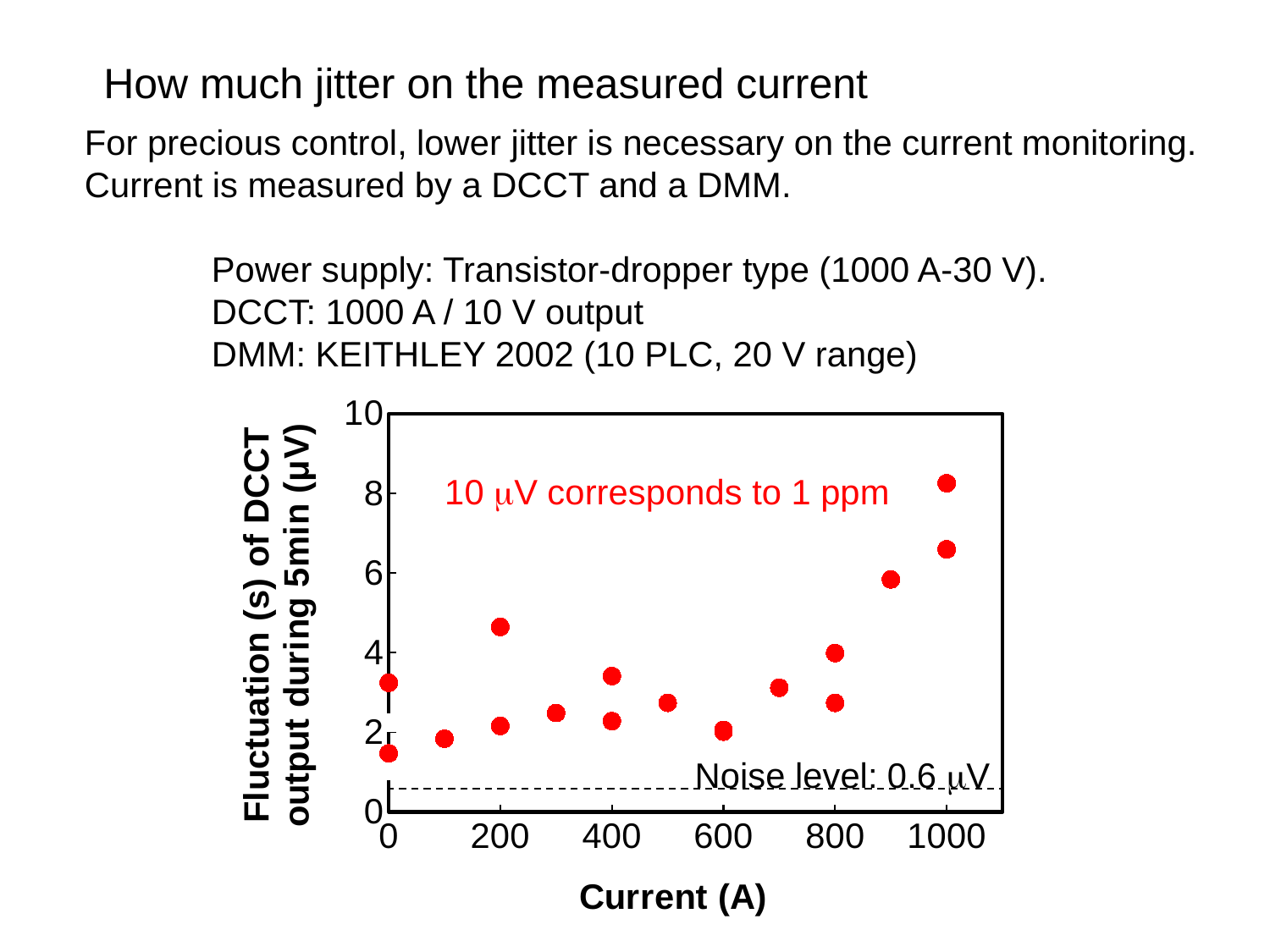

How much jitter on the measured current
For precious control, lower jitter is necessary on the current monitoring.
Current is measured by a DCCT and a DMM.

Power supply: Transistor-dropper type (1000 A-30 V).
DCCT: 1000 A / 10 V output
DMM: KEITHLEY 2002 (10 PLC, 20 V range)

### Chart

| Category | 工藤電機 | IDX大型 |
|---|---|---|
10 μV corresponds to 1 ppm
Noise level: 0.6 μV